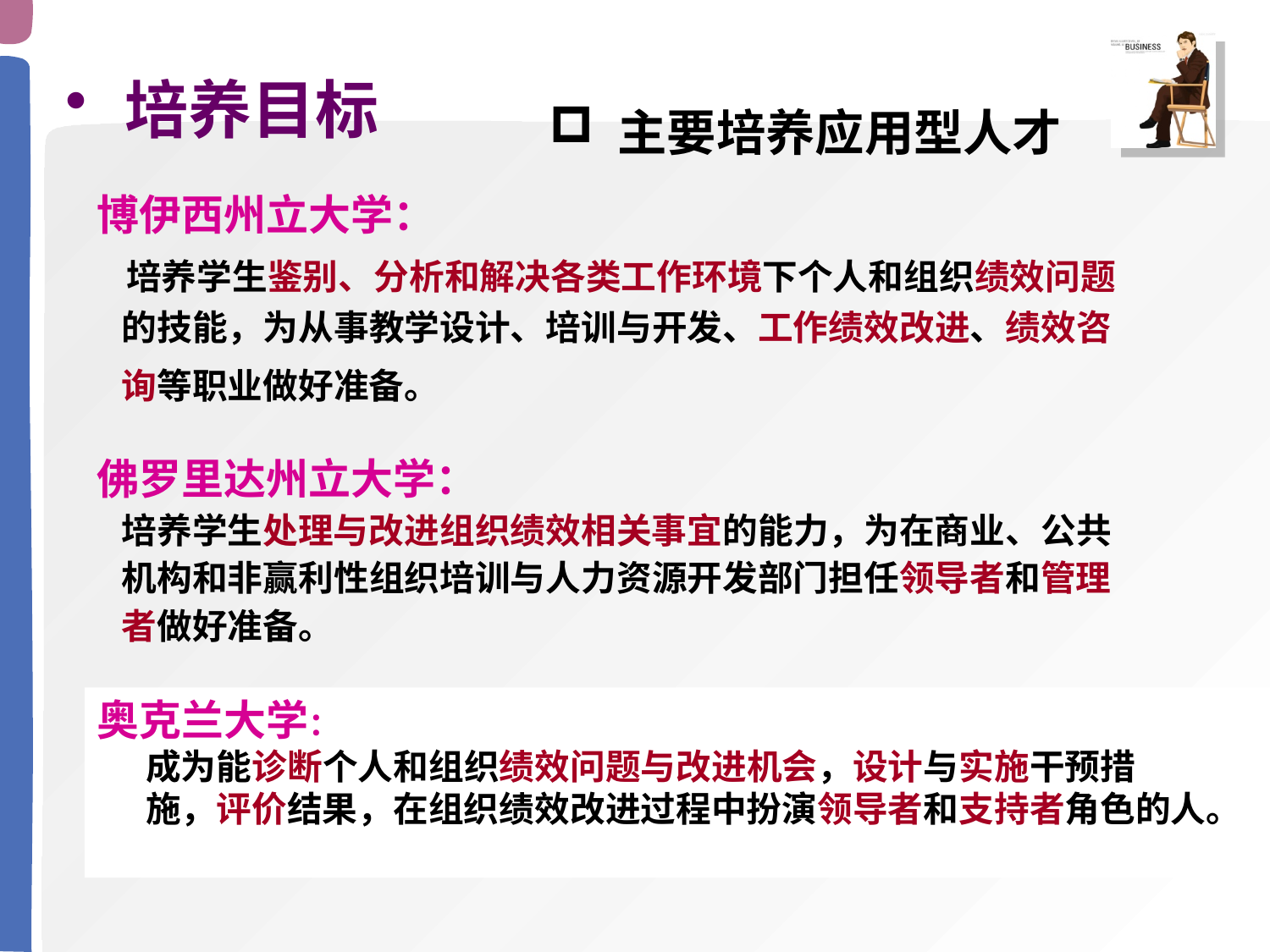

培养目标
 主要培养应用型人才
博伊西州立大学：
  培养学生鉴别、分析和解决各类工作环境下个人和组织绩效问题
  的技能，为从事教学设计、培训与开发、工作绩效改进、绩效咨
  询等职业做好准备。
佛罗里达州立大学：
  培养学生处理与改进组织绩效相关事宜的能力，为在商业、公共
  机构和非赢利性组织培训与人力资源开发部门担任领导者和管理
  者做好准备。
奥克兰大学：
     成为能诊断个人和组织绩效问题与改进机会，设计与实施干预措
     施，评价结果，在组织绩效改进过程中扮演领导者和支持者角色的人。